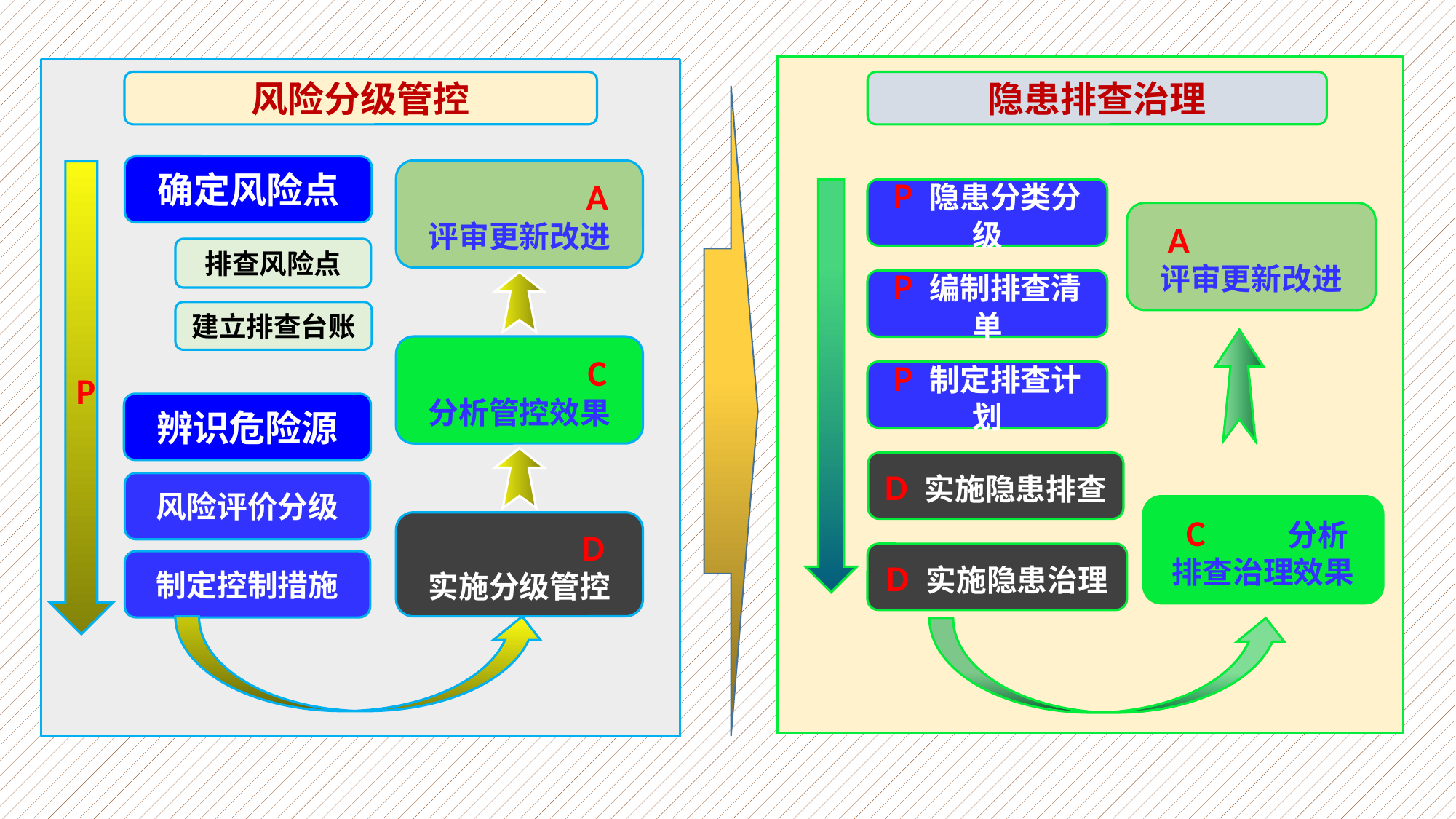

隐患排查治理

P 隐患分类分级
P 编制排查清单
P 制定排查计划
D 实施隐患排查
D 实施隐患治理
   A
评审更新改进

 C         分析
排查治理效果

确定风险点
                   A
评审更新改进
排查风险点
建立排查台账
                   C
分析管控效果
辨识危险源
风险评价分级
                  D
实施分级管控
制定控制措施
P

风险分级管控